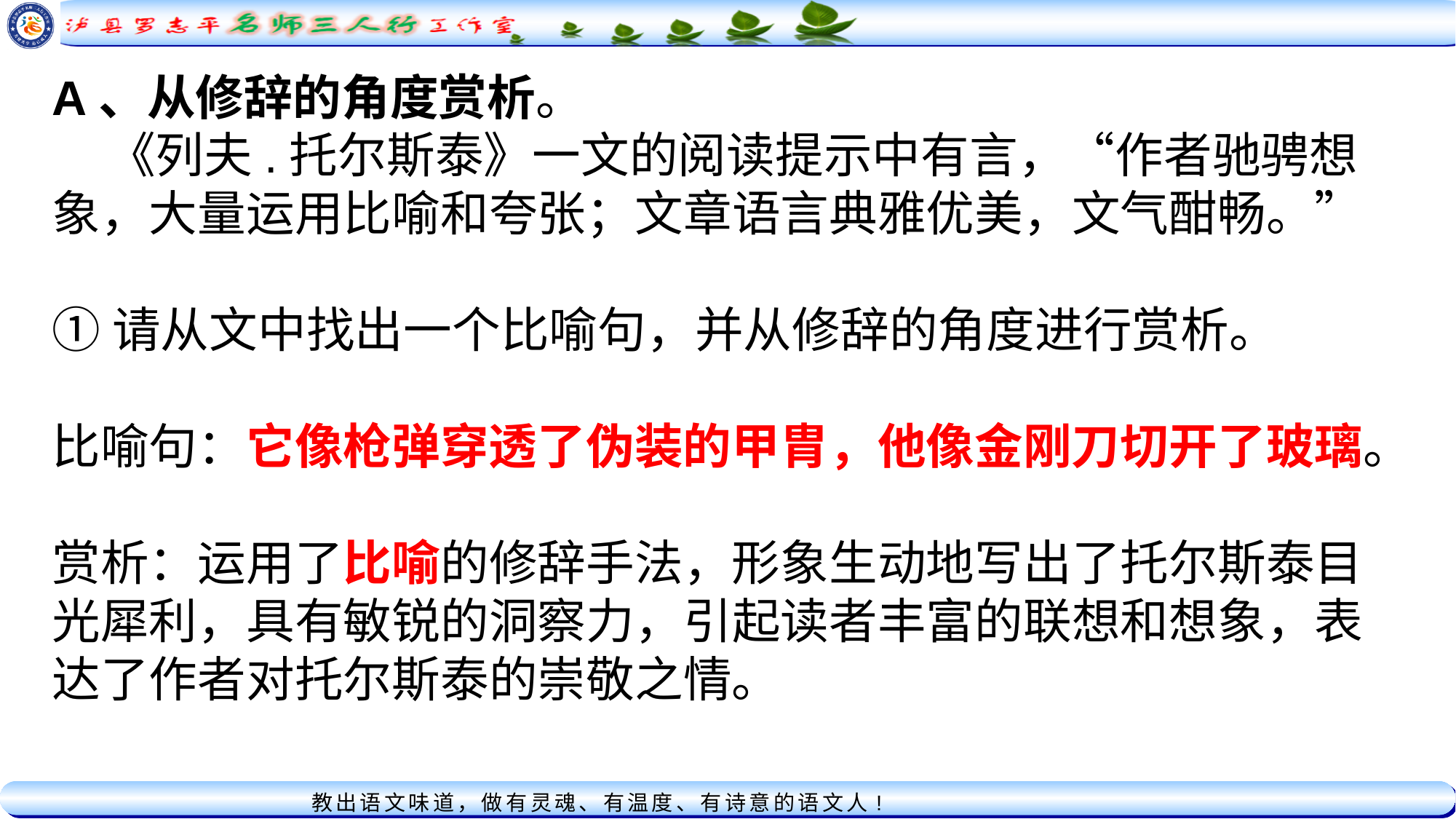

A、从修辞的角度赏析。
    《列夫.托尔斯泰》一文的阅读提示中有言，“作者驰骋想象，大量运用比喻和夸张；文章语言典雅优美，文气酣畅。”

①请从文中找出一个比喻句，并从修辞的角度进行赏析。

比喻句：它像枪弹穿透了伪装的甲胄，他像金刚刀切开了玻璃。

赏析：运用了比喻的修辞手法，形象生动地写出了托尔斯泰目光犀利，具有敏锐的洞察力，引起读者丰富的联想和想象，表达了作者对托尔斯泰的崇敬之情。